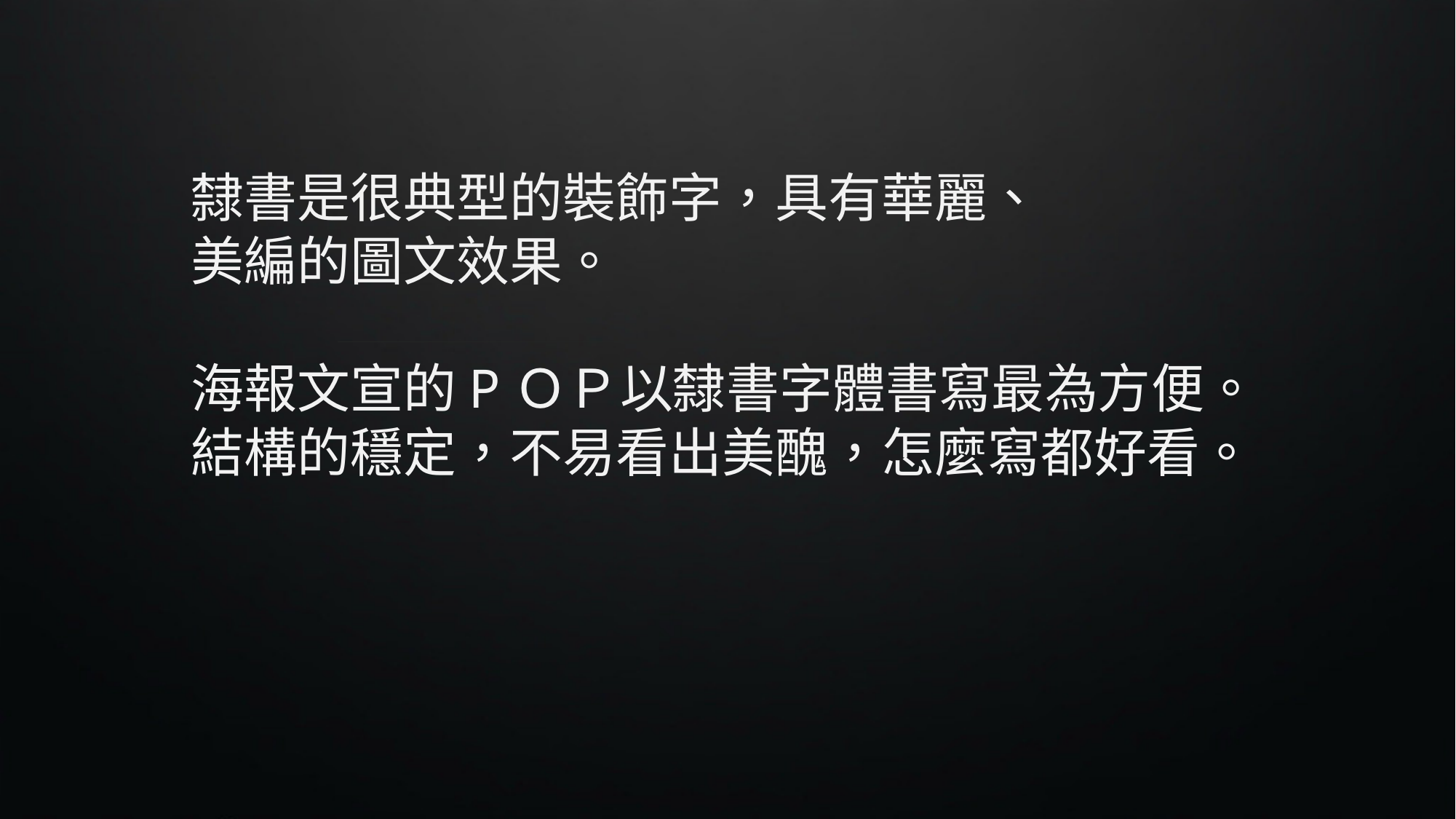

隸書是很典型的裝飾字，具有華麗、
美編的圖文效果。

海報文宣的PＯＰ以隸書字體書寫最為方便。
結構的穩定，不易看出美醜，怎麼寫都好看。